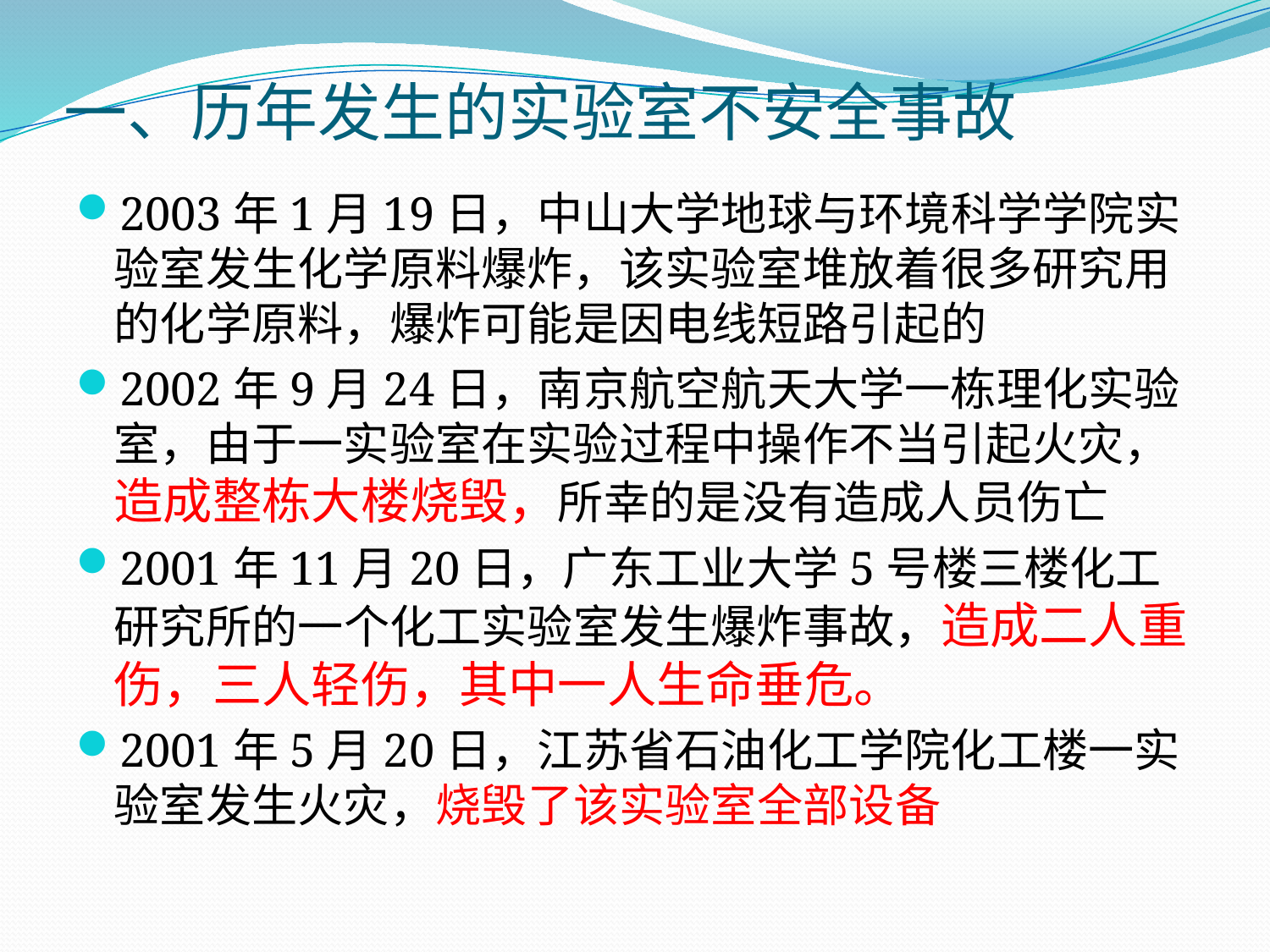

# 一、历年发生的实验室不安全事故
2003年1月19日，中山大学地球与环境科学学院实验室发生化学原料爆炸，该实验室堆放着很多研究用的化学原料，爆炸可能是因电线短路引起的
2002年9月24日，南京航空航天大学一栋理化实验室，由于一实验室在实验过程中操作不当引起火灾，造成整栋大楼烧毁，所幸的是没有造成人员伤亡
2001年11月20日，广东工业大学5号楼三楼化工研究所的一个化工实验室发生爆炸事故，造成二人重伤，三人轻伤，其中一人生命垂危。
2001年5月20日，江苏省石油化工学院化工楼一实验室发生火灾，烧毁了该实验室全部设备